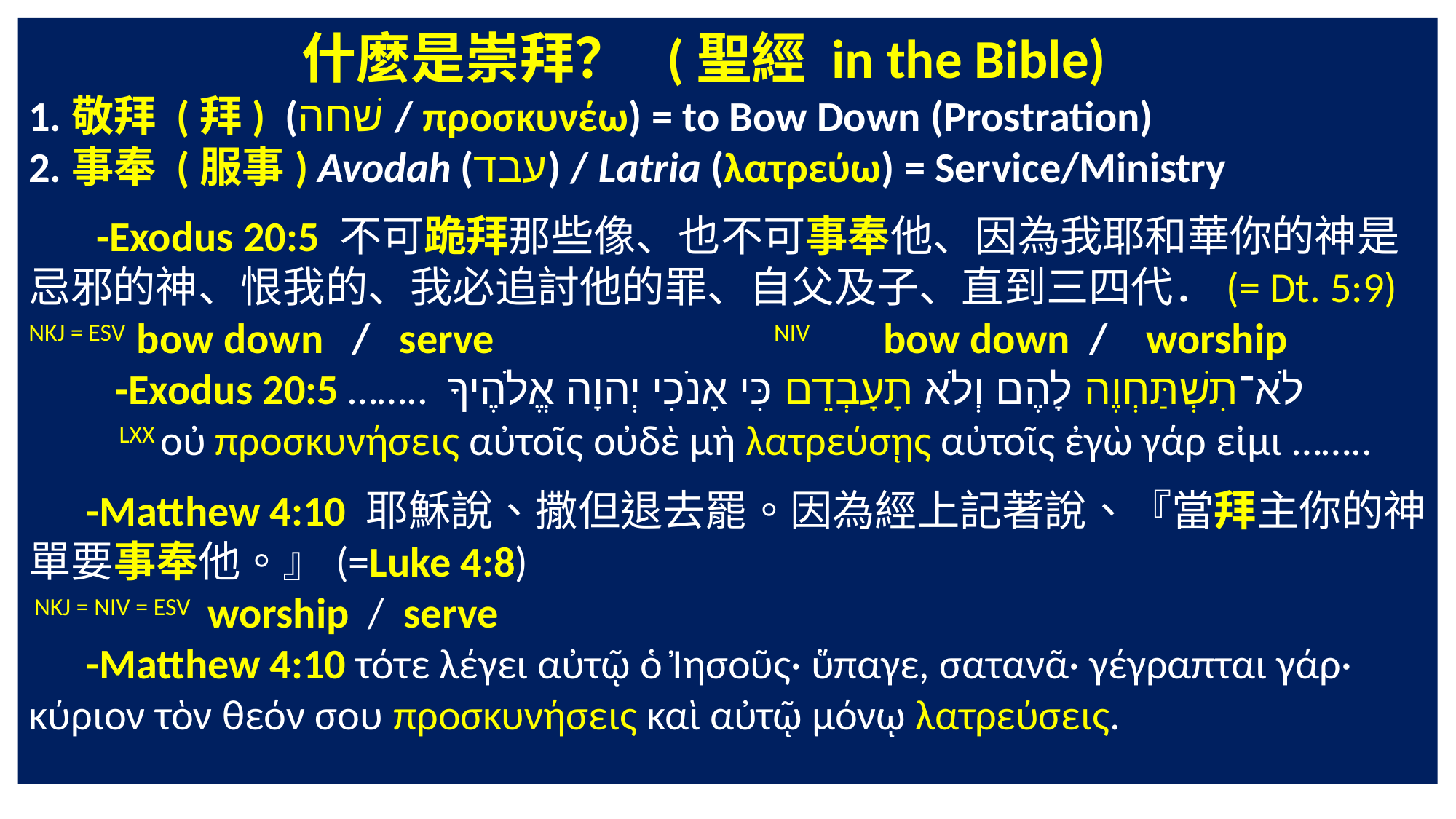

什麼是崇拜？  (聖經 in the Bible)
1.敬拜 (拜)  (שׁחה / προσκυνέω) = to Bow Down (Prostration)
2.事奉 (服事) Avodah (עבד) / Latria (λατρεύω) = Service/Ministry

       -Exodus 20:5 不可跪拜那些像、也不可事奉他、因為我耶和華你的神是忌邪的神、恨我的、我必追討他的罪、自父及子、直到三四代．(= Dt. 5:9)
NKJ = ESV  bow down   /   serve                             NIV             bow down  /    worship
         -Exodus 20:5 ……..  ‎לֹא־תִשְׁתַּחְוֶה לָהֶם וְלֹא תָעָבְדֵם כִּי אָנֹכִי יְהוָה אֱלֹהֶיךָ
                LXX οὐ προσκυνήσεις αὐτοῖς οὐδὲ μὴ λατρεύσῃς αὐτοῖς ἐγὼ γάρ εἰμι ……..

      -Matthew 4:10 耶穌說、撒但退去罷。因為經上記著說、『當拜主你的神、單要事奉他。』(=Luke 4:8)
 NKJ = NIV = ESV   worship  /  serve
      -Matthew 4:10 τότε λέγει αὐτῷ ὁ Ἰησοῦς· ὕπαγε, σατανᾶ· γέγραπται γάρ· κύριον τὸν θεόν σου προσκυνήσεις καὶ αὐτῷ μόνῳ λατρεύσεις.